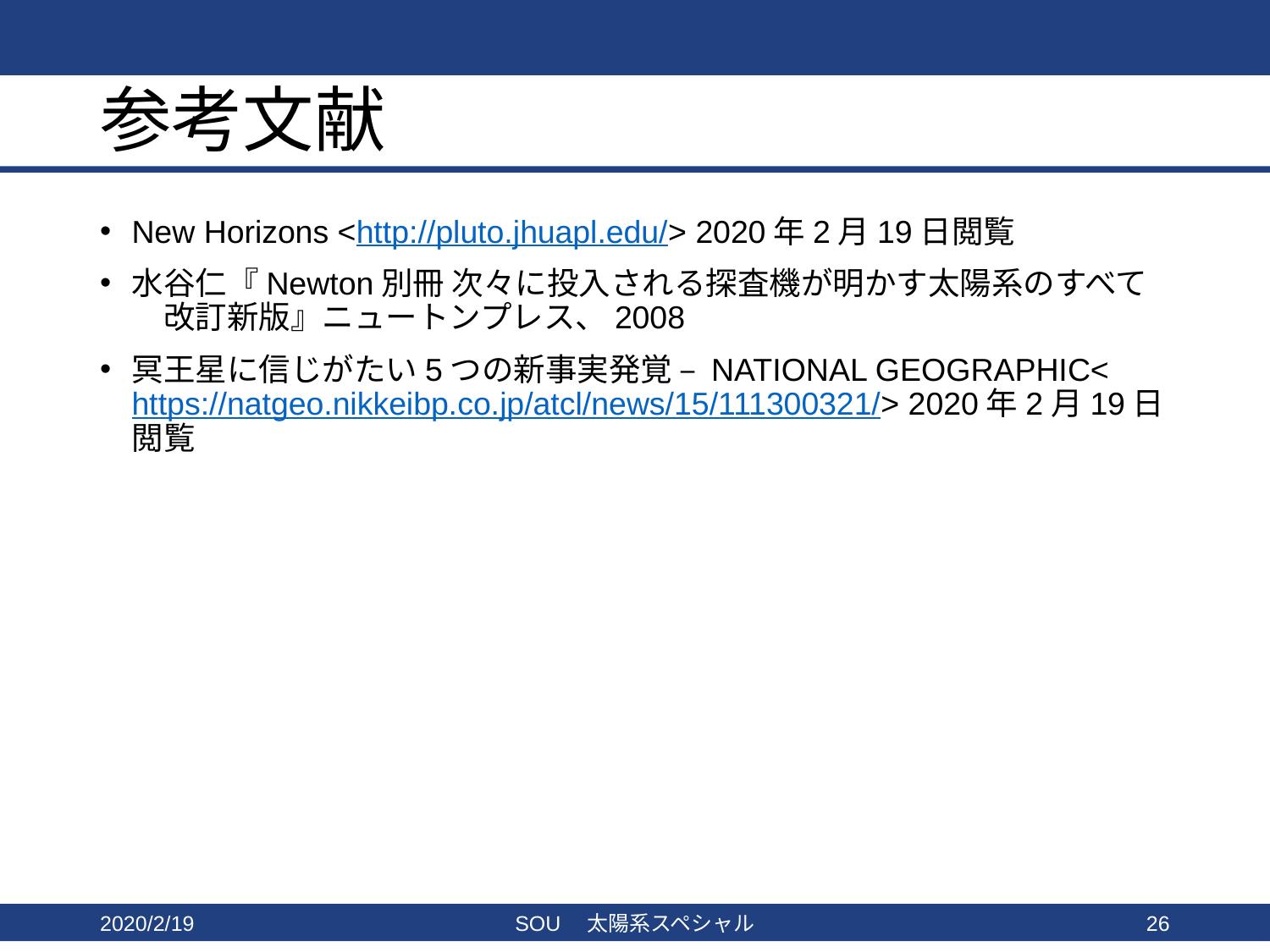

# 参考文献
New Horizons <http://pluto.jhuapl.edu/> 2020年2月19日閲覧
水谷仁『Newton別冊 次々に投入される探査機が明かす太陽系のすべて　改訂新版』ニュートンプレス、2008
冥王星に信じがたい5つの新事実発覚 – NATIONAL GEOGRAPHIC<https://natgeo.nikkeibp.co.jp/atcl/news/15/111300321/> 2020年2月19日閲覧

2020/2/19
SOU　太陽系スペシャル
26